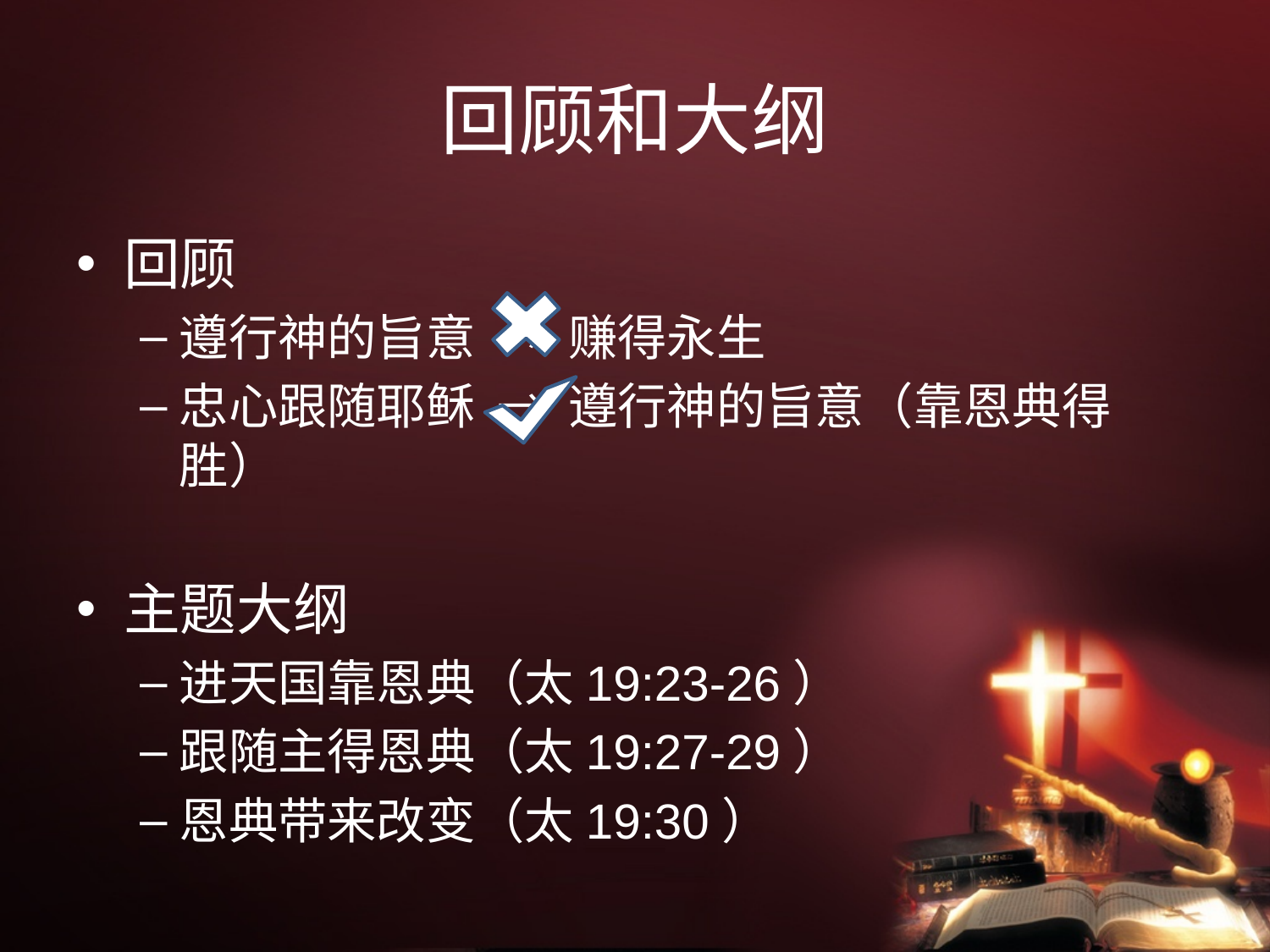

# 回顾和大纲
回顾
遵行神的旨意  →  赚得永生
忠心跟随耶稣  →  遵行神的旨意（靠恩典得胜）

主题大纲
进天国靠恩典（太19:23-26）
跟随主得恩典（太19:27-29）
恩典带来改变（太19:30）